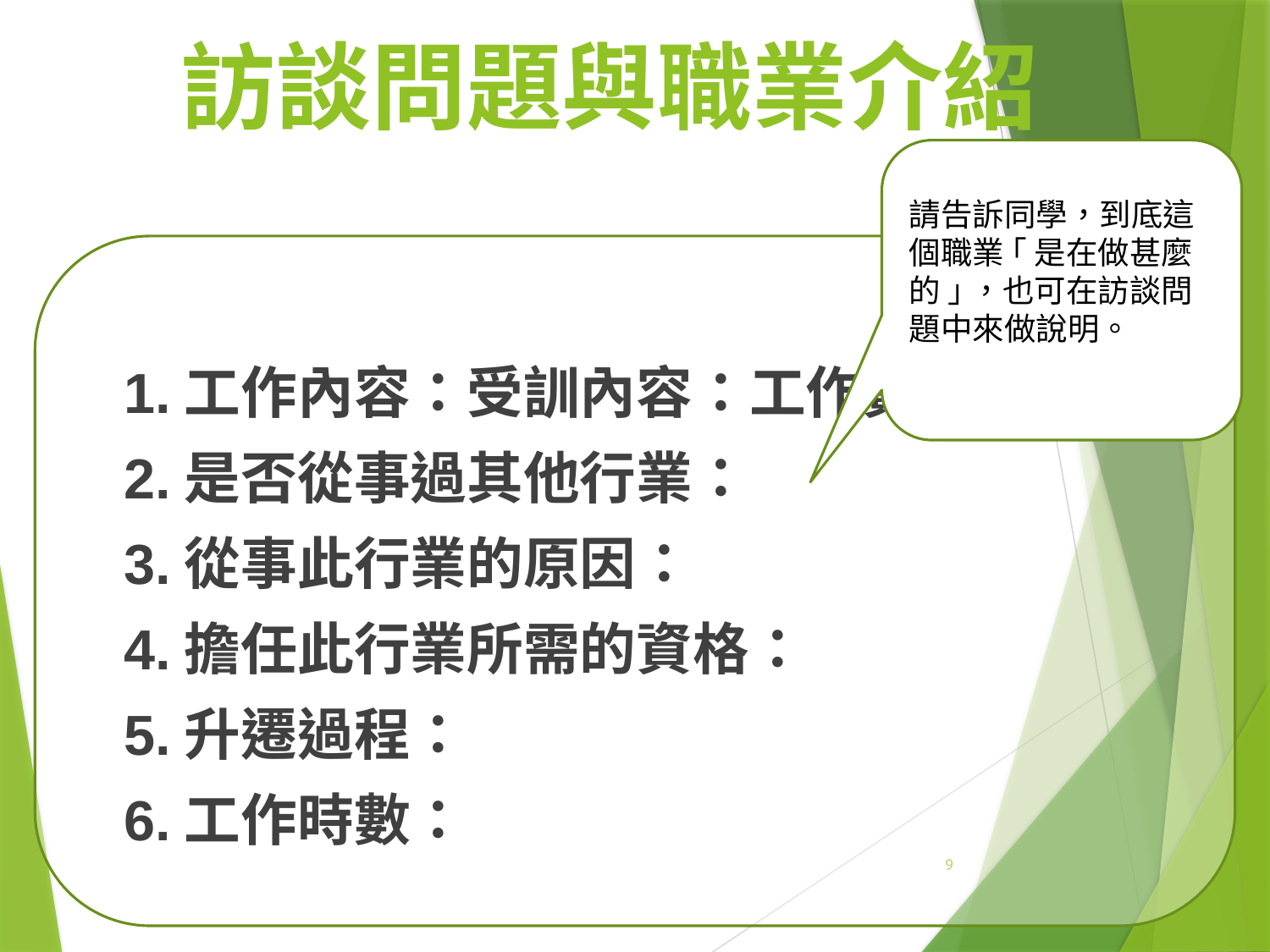

# 訪談問題與職業介紹
請告訴同學，到底這個職業 ｢ 是在做甚麼的 ｣ ，也可在訪談問題中來做說明。

1.工作內容：受訓內容：工作資歷：
2.是否從事過其他行業：
3.從事此行業的原因：
4.擔任此行業所需的資格：
5.升遷過程：
6.工作時數：

9